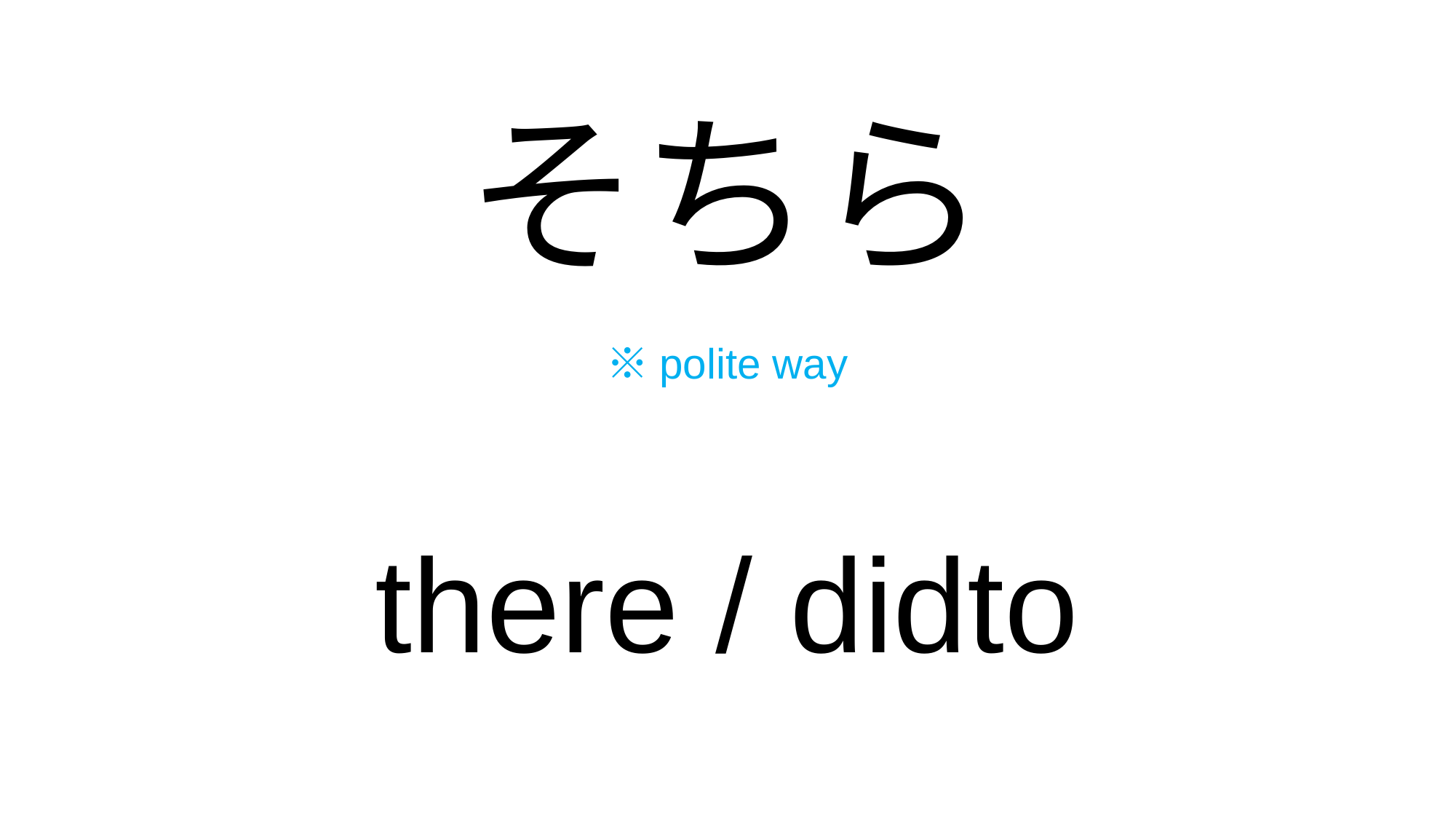

# そちら ※ ※polite way
there / didto